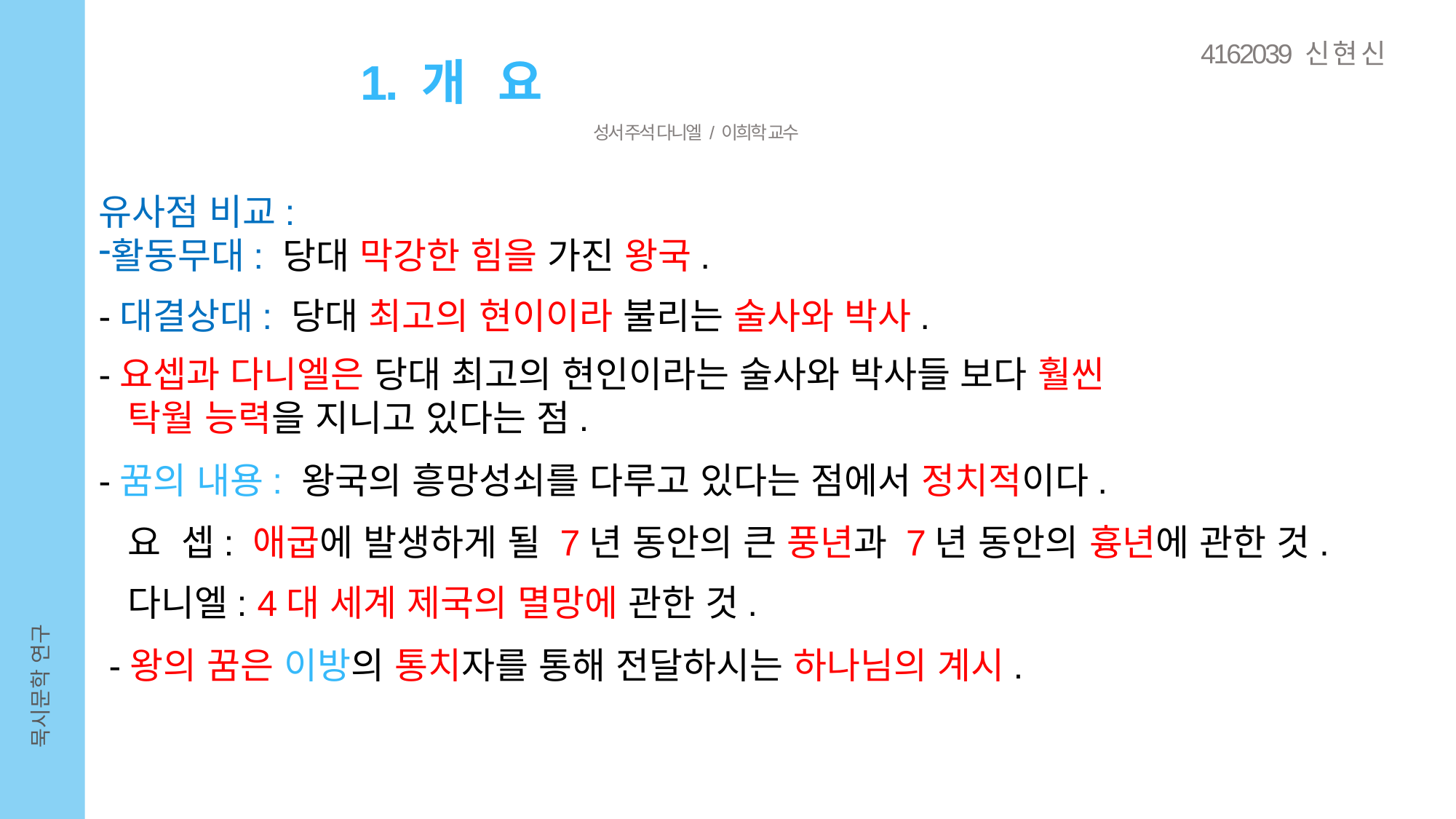

4162039 신 현 신
1. 개   요
성서 주석 다니엘 / 이희학 교수

유사점 비교:
활동무대: 당대 막강한 힘을 가진 왕국.

-대결상대: 당대 최고의 현이이라 불리는 술사와 박사.

-요셉과 다니엘은 당대 최고의 현인이라는 술사와 박사들 보다 훨씬
  탁월 능력을 지니고 있다는 점.

-꿈의 내용: 왕국의 흥망성쇠를 다루고 있다는 점에서 정치적이다.

  요  셉: 애굽에 발생하게 될 7년 동안의 큰 풍년과 7년 동안의 흉년에 관한 것.

  다니엘: 4대 세계 제국의 멸망에 관한 것.

 -왕의 꿈은 이방의 통치자를 통해 전달하시는 하나님의 계시.
묵시문학 연구